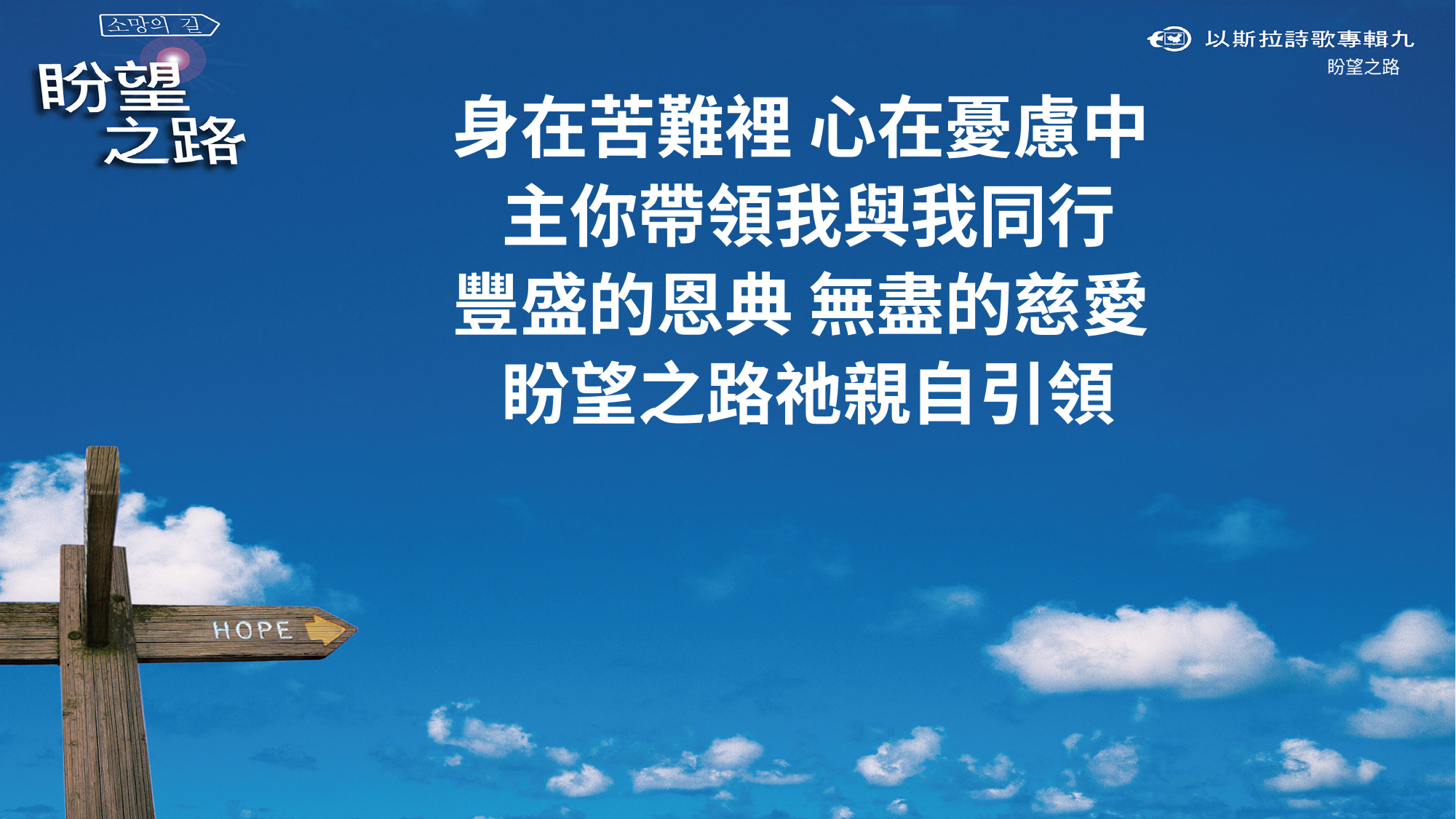

盼望之路
身在苦難裡 心在憂慮中
主你帶領我與我同行
豐盛的恩典 無盡的慈愛
盼望之路祂親自引領